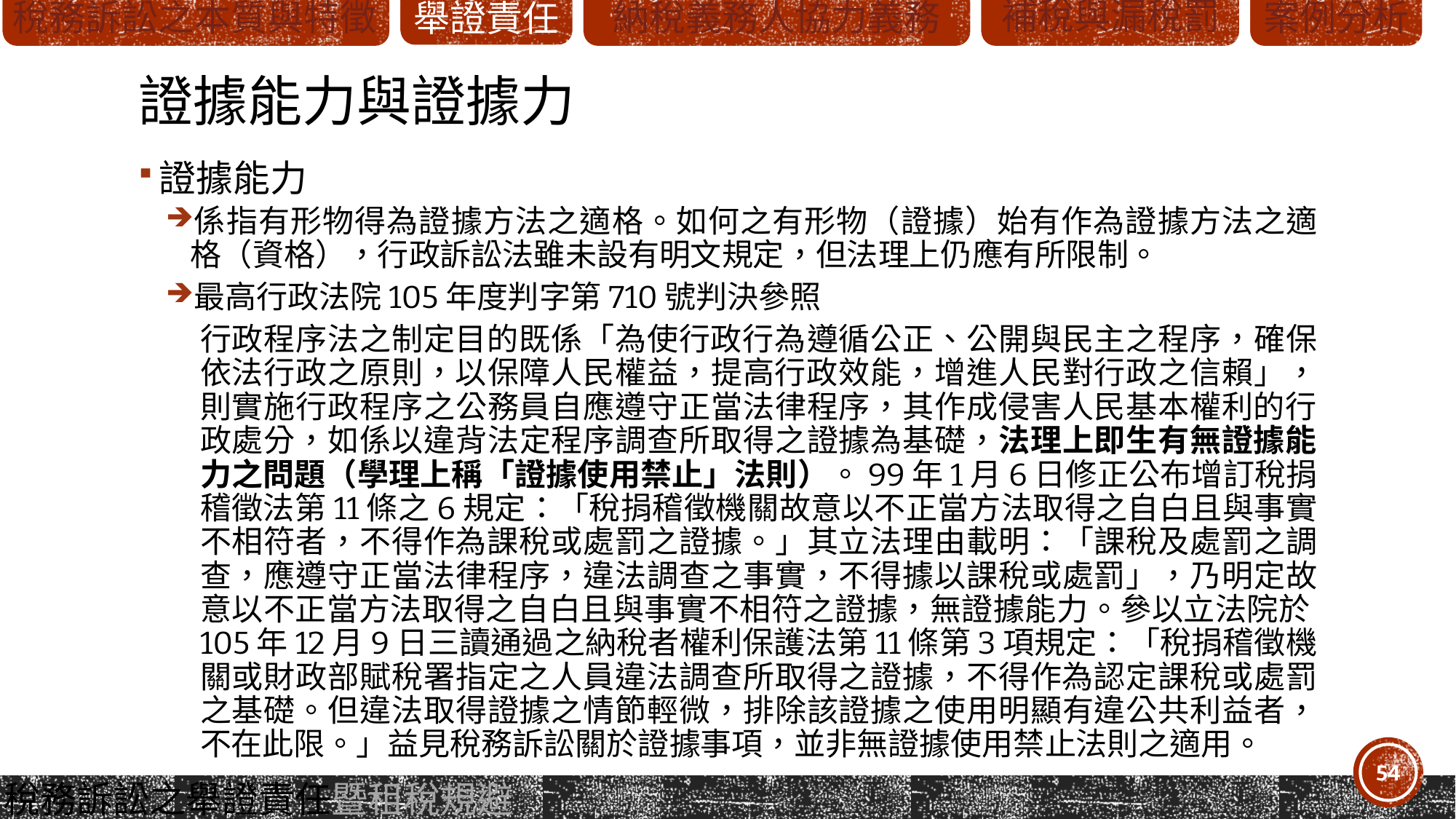

# 證據能力與證據力
證據能力
係指有形物得為證據方法之適格。如何之有形物（證據）始有作為證據方法之適格（資格），行政訴訟法雖未設有明文規定，但法理上仍應有所限制。
最高行政法院105年度判字第710號判決參照
行政程序法之制定目的既係「為使行政行為遵循公正、公開與民主之程序，確保依法行政之原則，以保障人民權益，提高行政效能，增進人民對行政之信賴」，則實施行政程序之公務員自應遵守正當法律程序，其作成侵害人民基本權利的行政處分，如係以違背法定程序調查所取得之證據為基礎，法理上即生有無證據能力之問題（學理上稱「證據使用禁止」法則）。99年1月6日修正公布增訂稅捐稽徵法第11條之6規定：「稅捐稽徵機關故意以不正當方法取得之自白且與事實不相符者，不得作為課稅或處罰之證據。」其立法理由載明：「課稅及處罰之調查，應遵守正當法律程序，違法調查之事實，不得據以課稅或處罰」，乃明定故意以不正當方法取得之自白且與事實不相符之證據，無證據能力。參以立法院於105年12月9日三讀通過之納稅者權利保護法第11條第3項規定：「稅捐稽徵機關或財政部賦稅署指定之人員違法調查所取得之證據，不得作為認定課稅或處罰之基礎。但違法取得證據之情節輕微，排除該證據之使用明顯有違公共利益者，不在此限。」益見稅務訴訟關於證據事項，並非無證據使用禁止法則之適用。

54